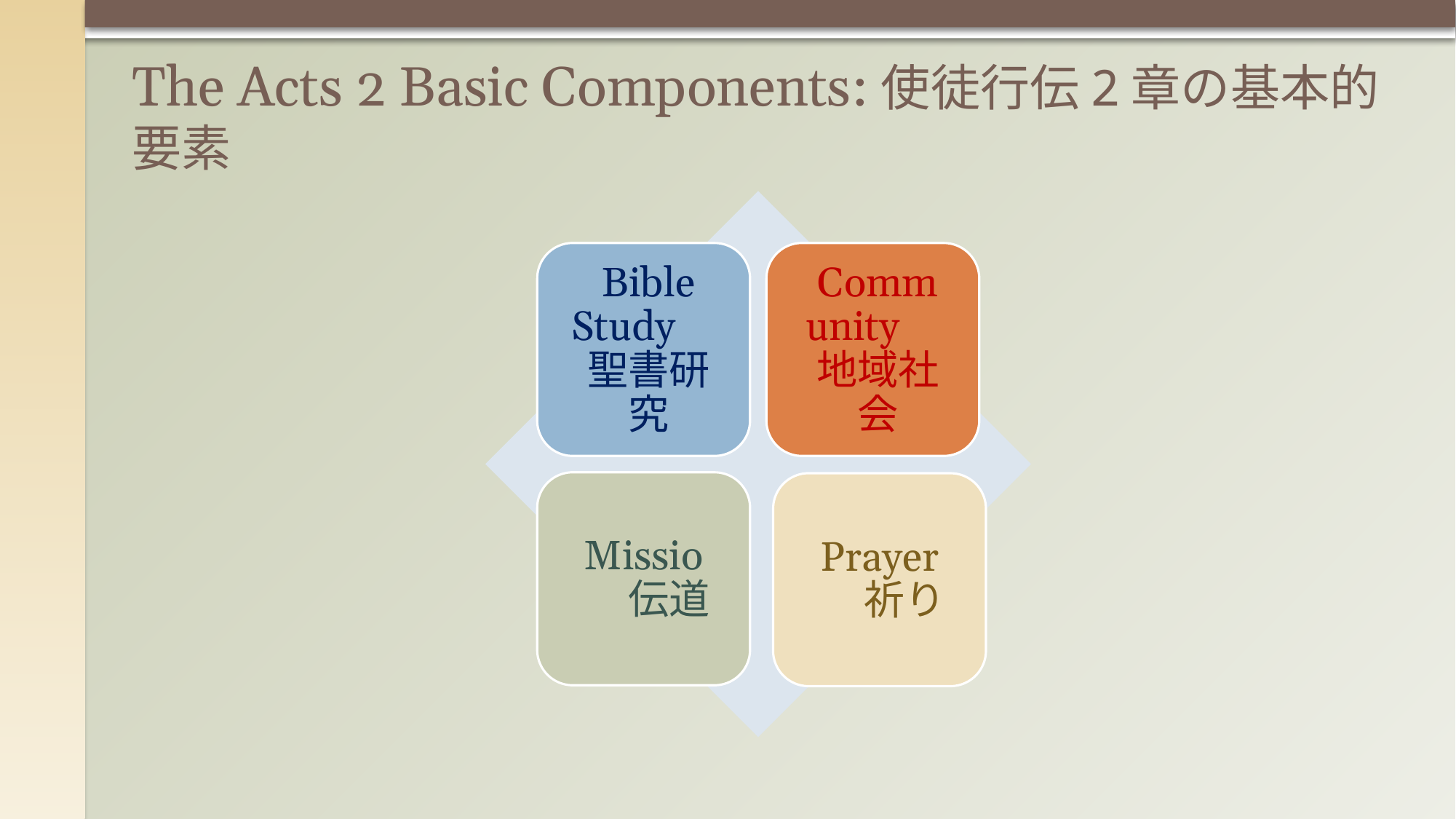

# The Acts 2 Basic Components:使徒行伝2章の基本的要素
Bible Study　聖書研究
Comm unity　地域社会
Missio　伝道
Prayer　祈り